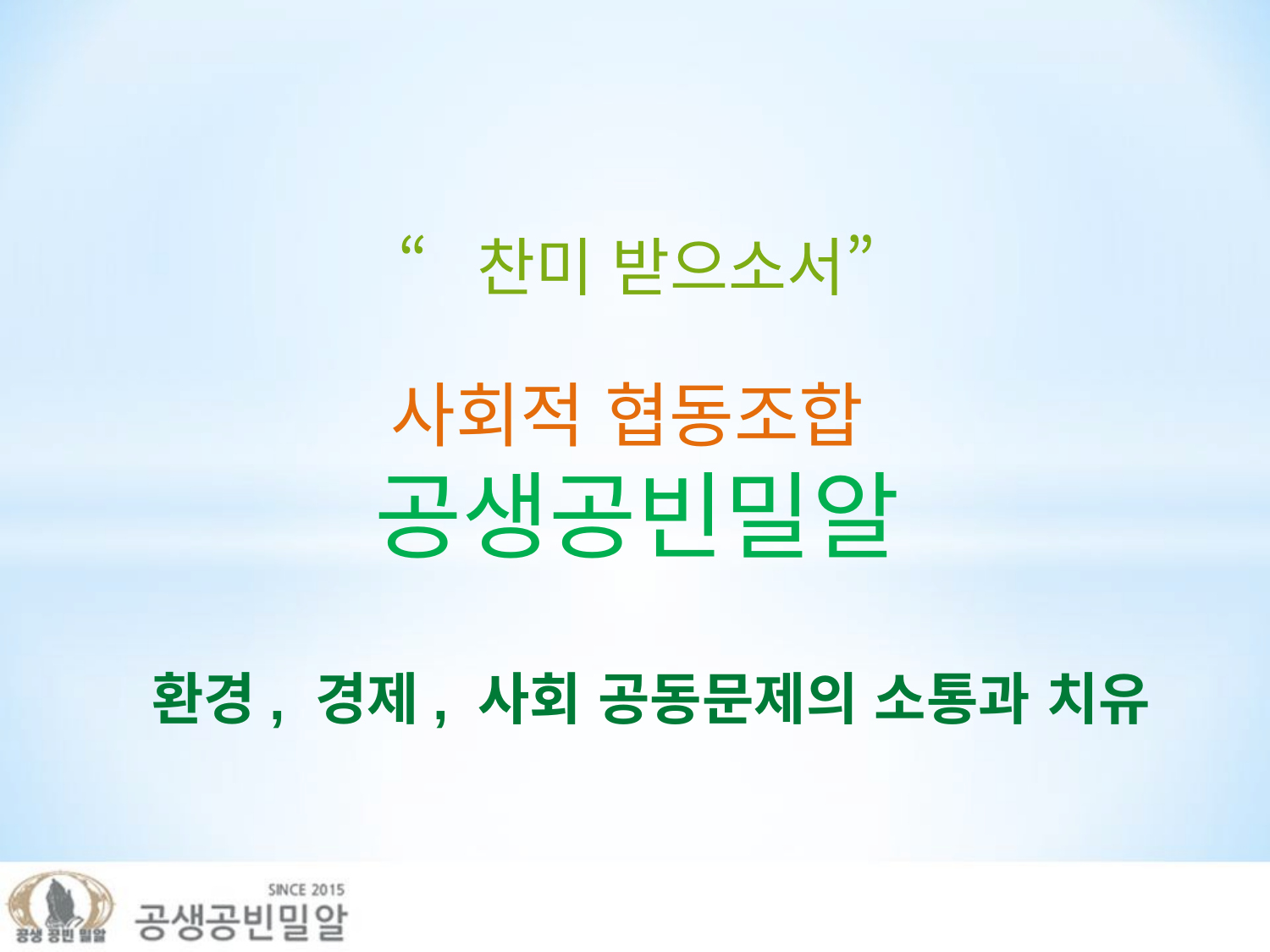

“찬미 받으소서”

사회적 협동조합
공생공빈밀알

 환경, 경제, 사회 공동문제의 소통과 치유